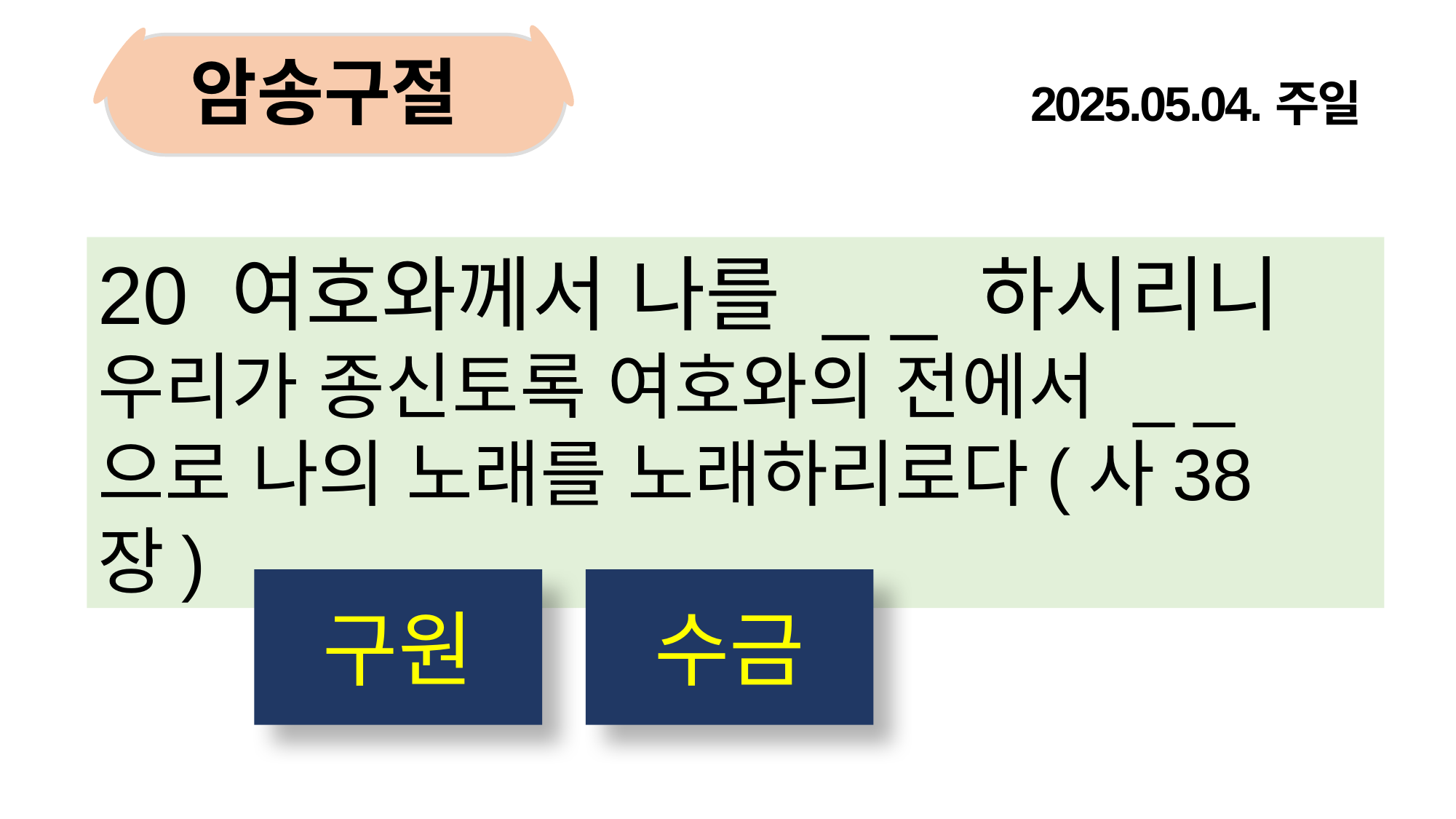

암송구절
2025.05.04.주일
20 여호와께서 나를 _ _ 하시리니 우리가 종신토록 여호와의 전에서 _ _ 으로 나의 노래를 노래하리로다(사38장)
구원
수금